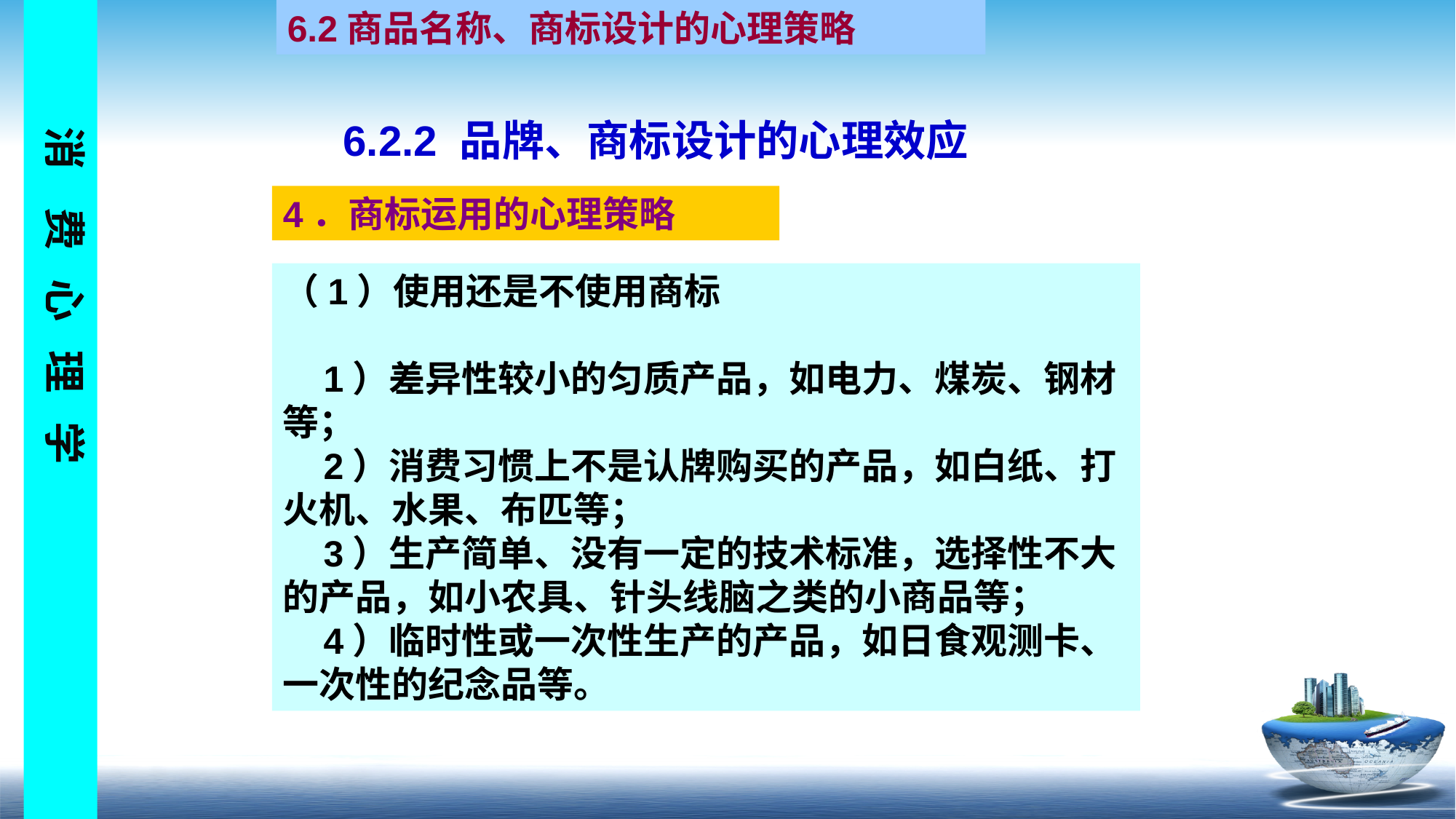

6.2商品名称、商标设计的心理策略
6.2.2 品牌、商标设计的心理效应
4．商标运用的心理策略
（1）使用还是不使用商标

    1）差异性较小的匀质产品，如电力、煤炭、钢材等；
    2）消费习惯上不是认牌购买的产品，如白纸、打火机、水果、布匹等；
    3）生产简单、没有一定的技术标准，选择性不大的产品，如小农具、针头线脑之类的小商品等；
    4）临时性或一次性生产的产品，如日食观测卡、一次性的纪念品等。